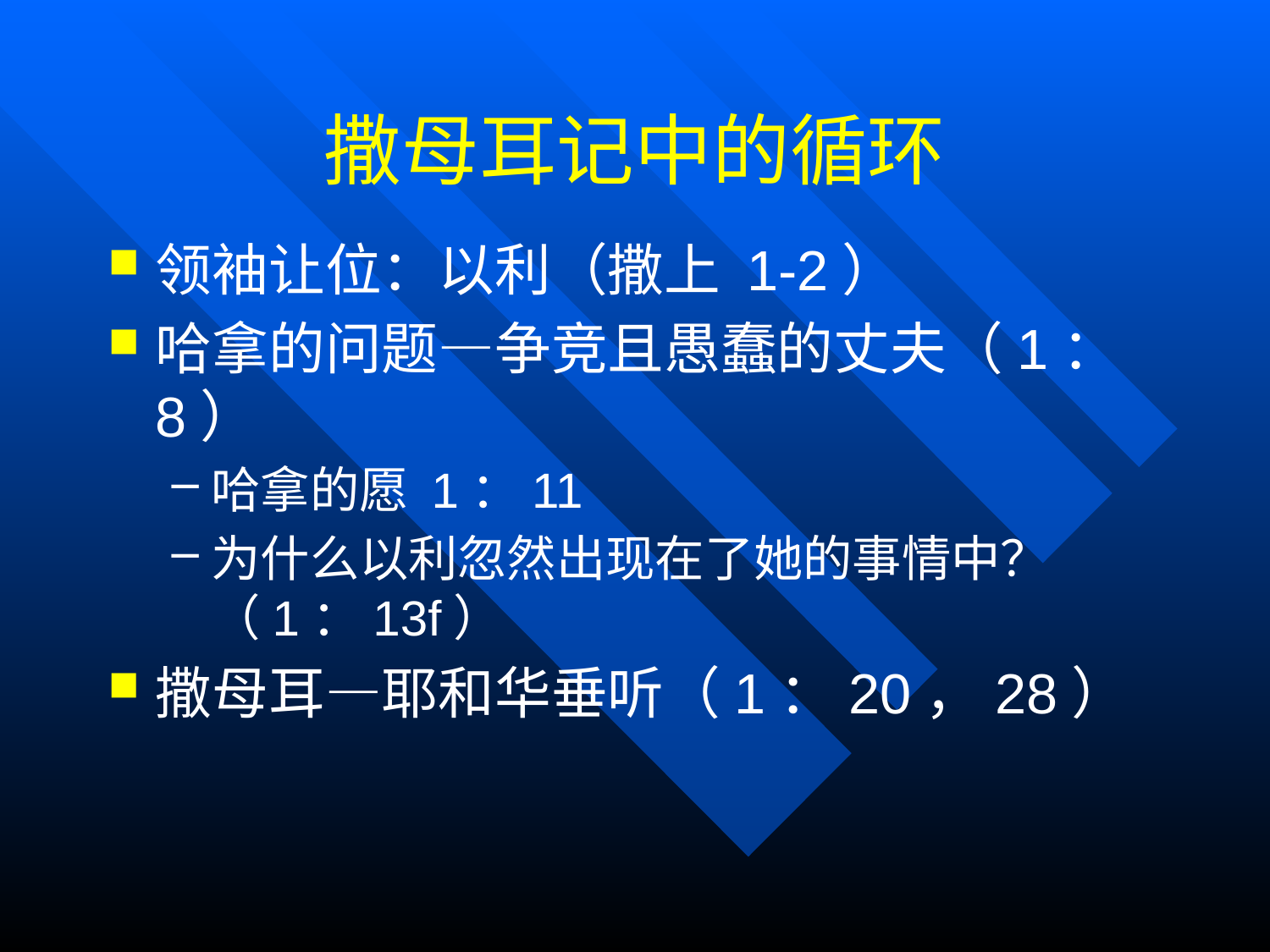

# 撒母耳记中的循环
领袖让位：以利（撒上 1-2）
哈拿的问题—争竞且愚蠢的丈夫（1：8）
哈拿的愿 1：11
为什么以利忽然出现在了她的事情中？（1：13f）
撒母耳—耶和华垂听（1：20，28）